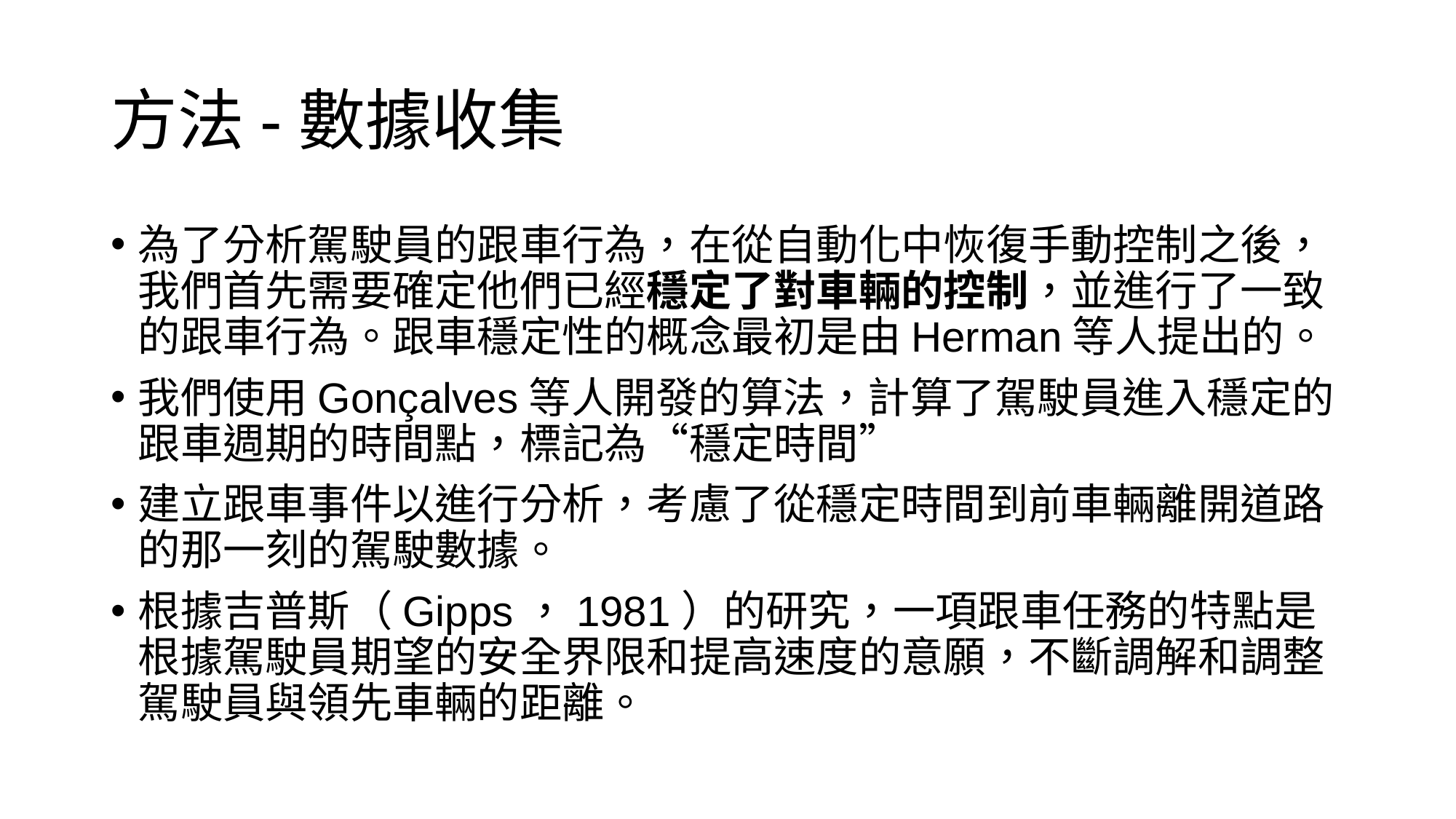

# 方法-數據收集
為了分析駕駛員的跟車行為，在從自動化中恢復手動控制之後，我們首先需要確定他們已經穩定了對車輛的控制，並進行了一致的跟車行為。跟車穩定性的概念最初是由Herman等人提出的。
我們使用Gonçalves等人開發的算法，計算了駕駛員進入穩定的跟車週期的時間點，標記為“穩定時間”
建立跟車事件以進行分析，考慮了從穩定時間到前車輛離開道路的那一刻的駕駛數據。
根據吉普斯（Gipps，1981）的研究，一項跟車任務的特點是根據駕駛員期望的安全界限和提高速度的意願，不斷調解和調整駕駛員與領先車輛的距離。